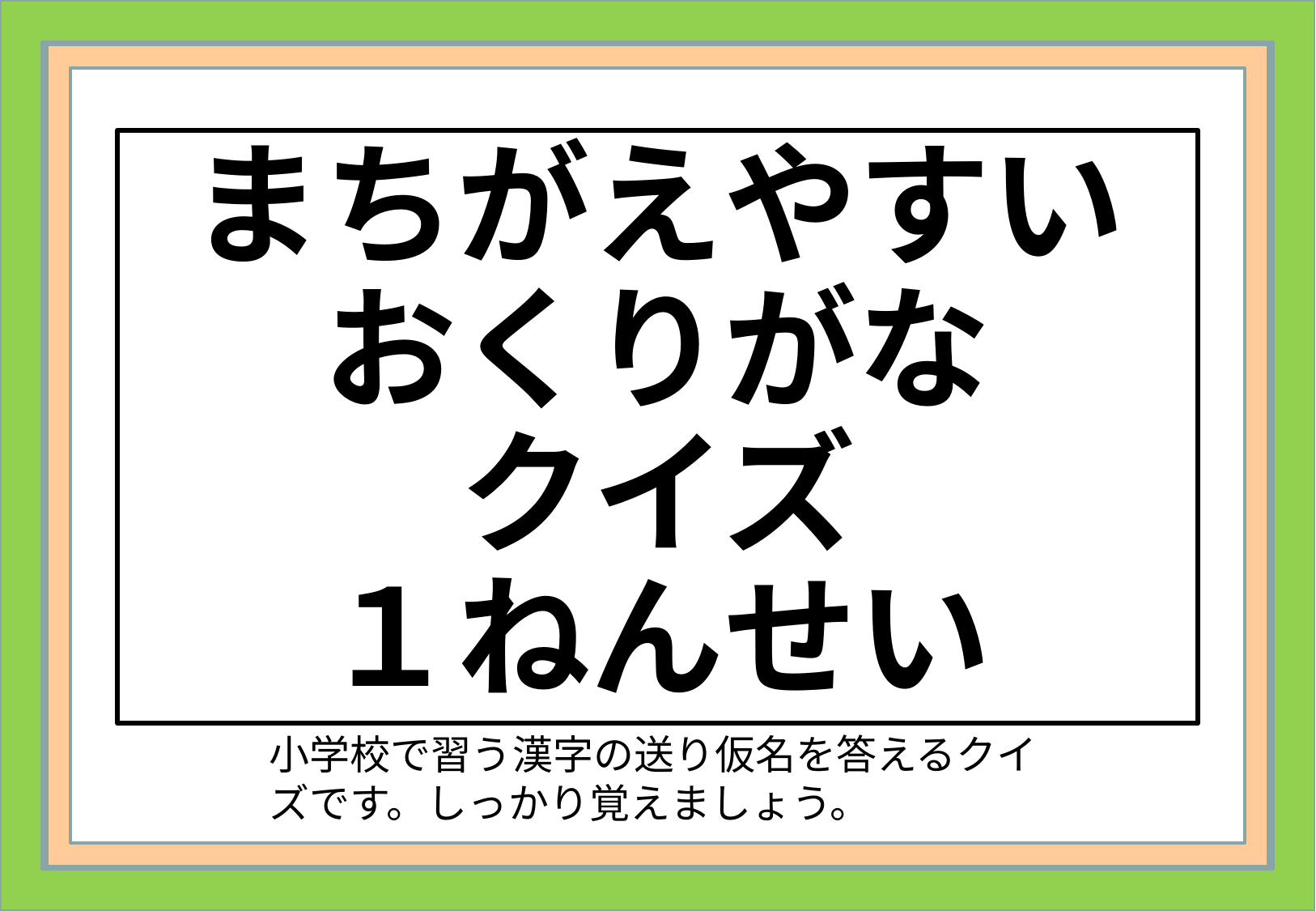

# まちがえやすいおくりがな クイズ １ねんせい
小学校で習う漢字の送り仮名を答えるクイズです。しっかり覚えましょう。